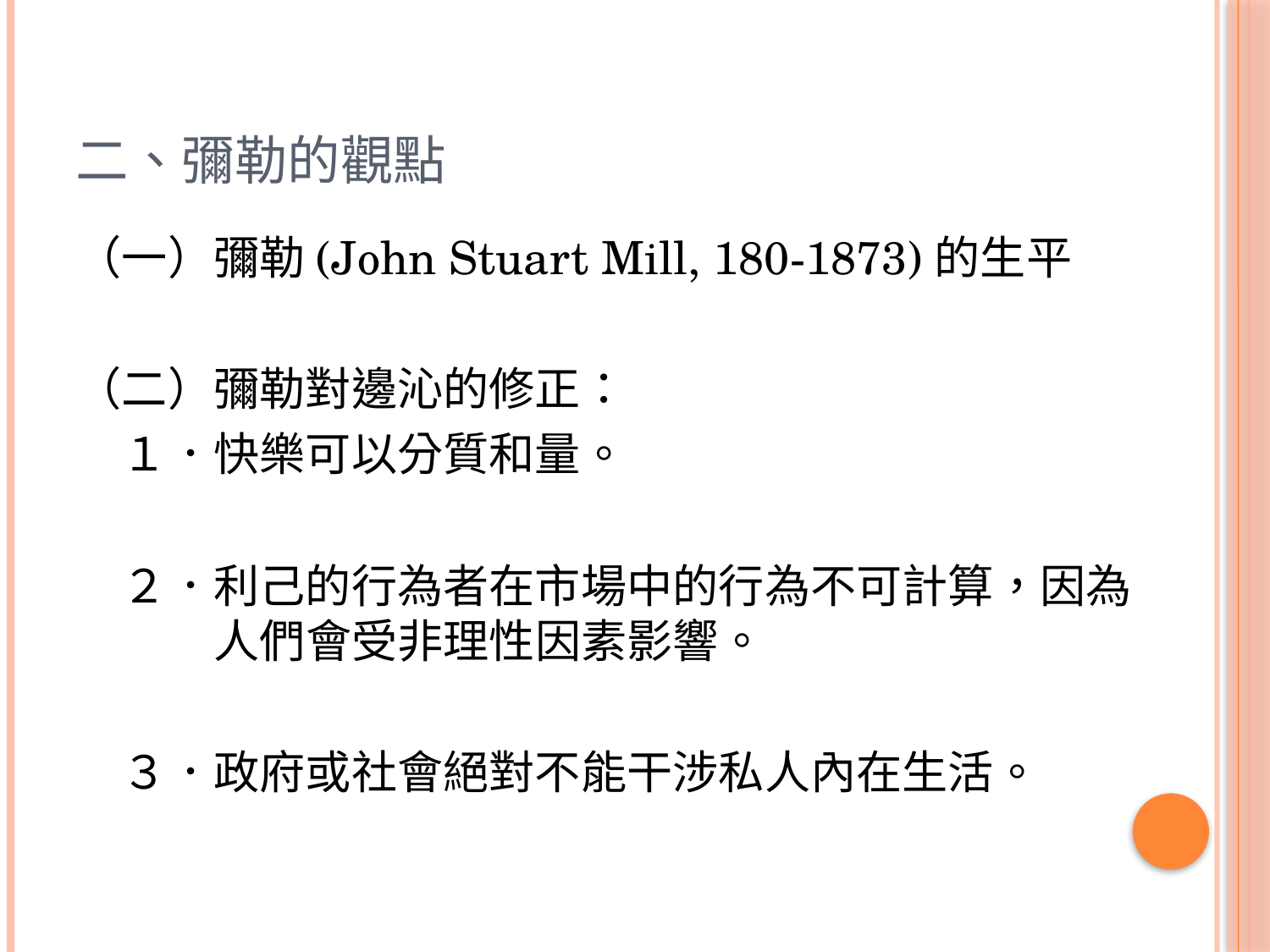

# 二、彌勒的觀點
（一）彌勒(John Stuart Mill, 180-1873)的生平

（二）彌勒對邊沁的修正：
　１．快樂可以分質和量。

　２．利己的行為者在市場中的行為不可計算，因為人們會受非理性因素影響。

　３．政府或社會絕對不能干涉私人內在生活。